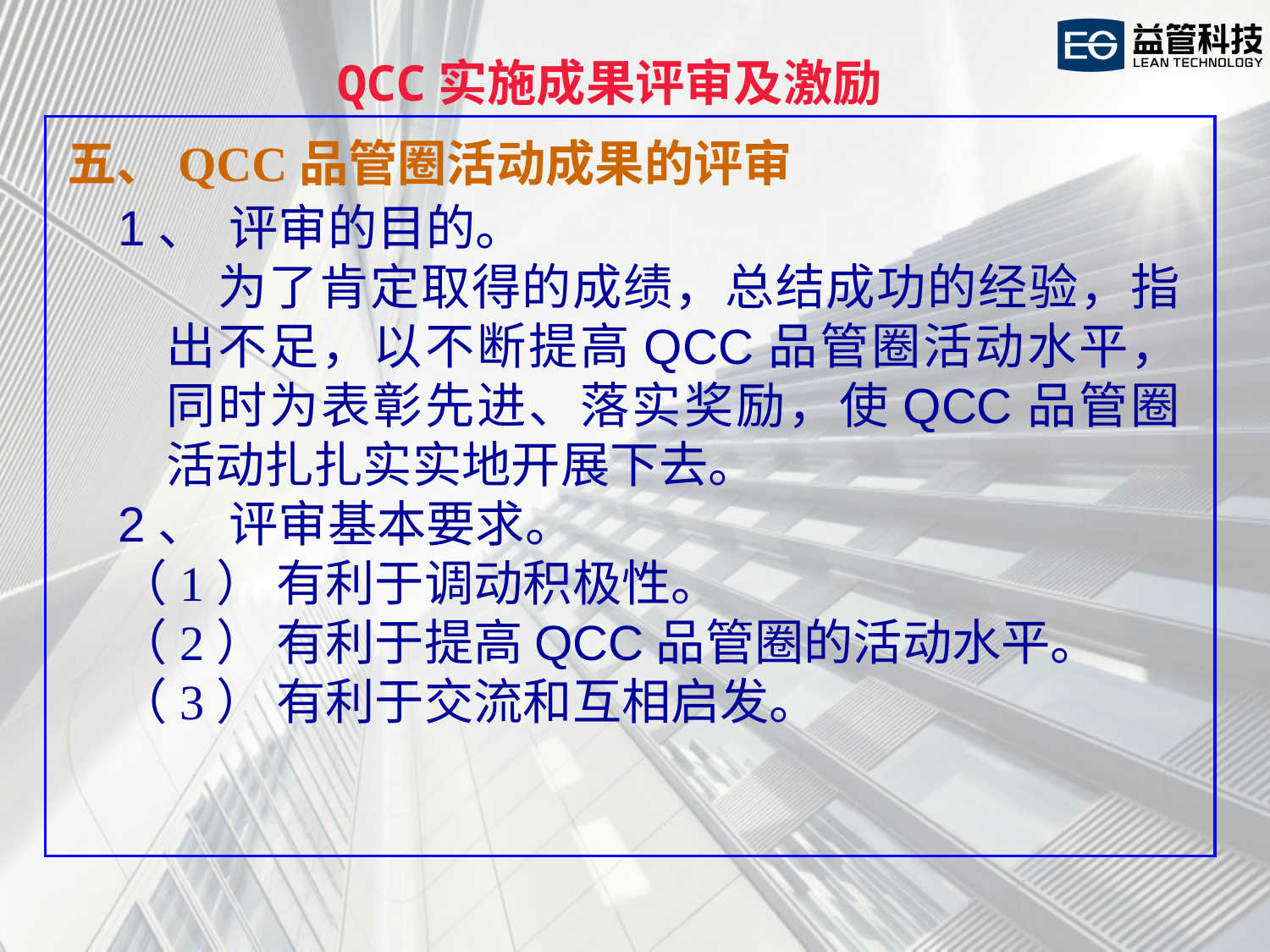

QCC实施成果评审及激励

五、QCC品管圈活动成果的评审
1、  评审的目的。
       为了肯定取得的成绩，总结成功的经验，指出不足，以不断提高QCC品管圈活动水平，同时为表彰先进、落实奖励，使QCC品管圈活动扎扎实实地开展下去。
2、  评审基本要求。
（1） 有利于调动积极性。
（2） 有利于提高QCC品管圈的活动水平。
（3） 有利于交流和互相启发。